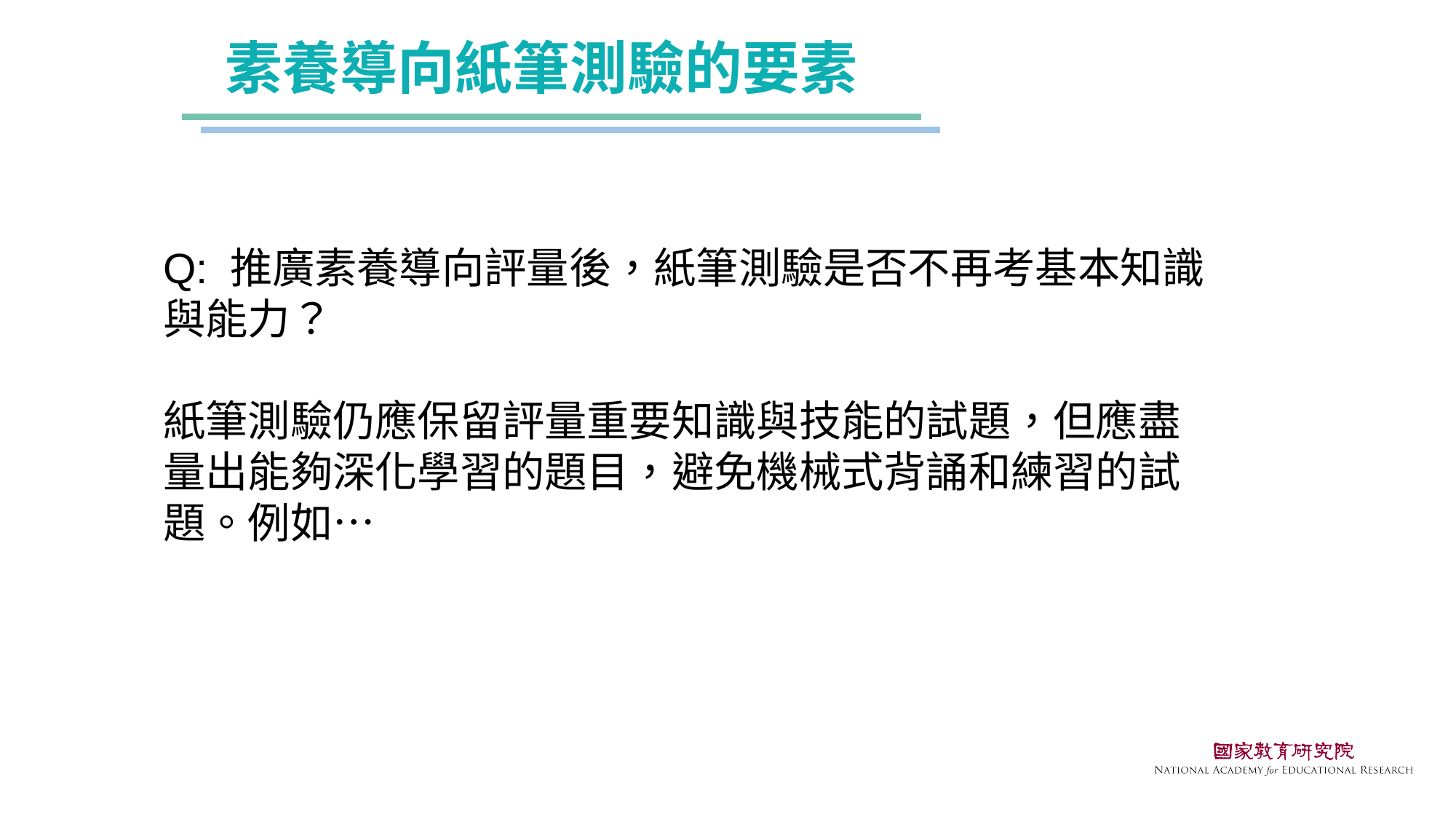

素養導向紙筆測驗的要素
Q: 推廣素養導向評量後，紙筆測驗是否不再考基本知識與能力？

紙筆測驗仍應保留評量重要知識與技能的試題，但應盡量出能夠深化學習的題目，避免機械式背誦和練習的試題。例如…